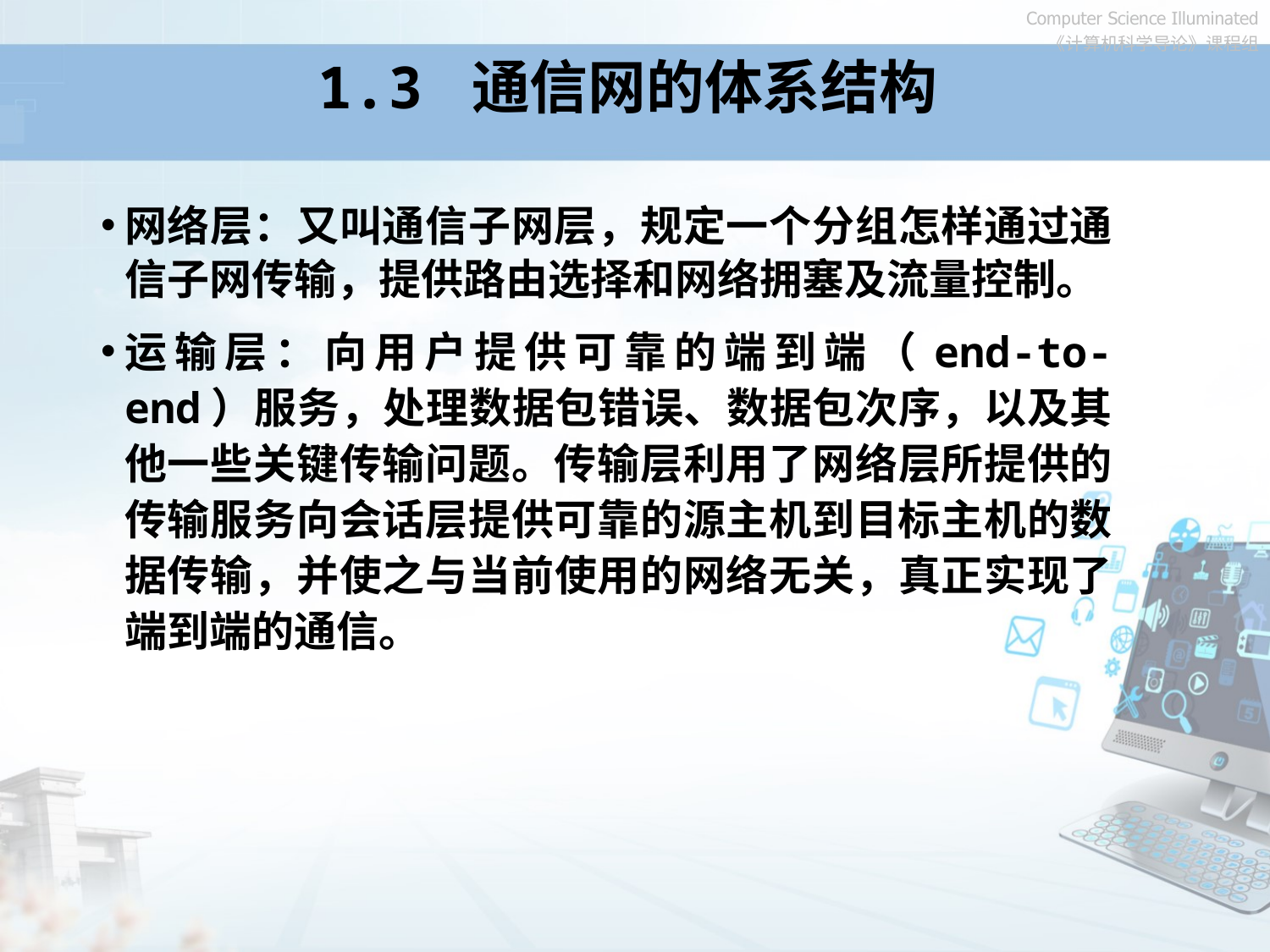

# 1.3 通信网的体系结构
网络层：又叫通信子网层，规定一个分组怎样通过通信子网传输，提供路由选择和网络拥塞及流量控制。
运输层：向用户提供可靠的端到端（end-to-end）服务，处理数据包错误、数据包次序，以及其他一些关键传输问题。传输层利用了网络层所提供的传输服务向会话层提供可靠的源主机到目标主机的数据传输，并使之与当前使用的网络无关，真正实现了端到端的通信。